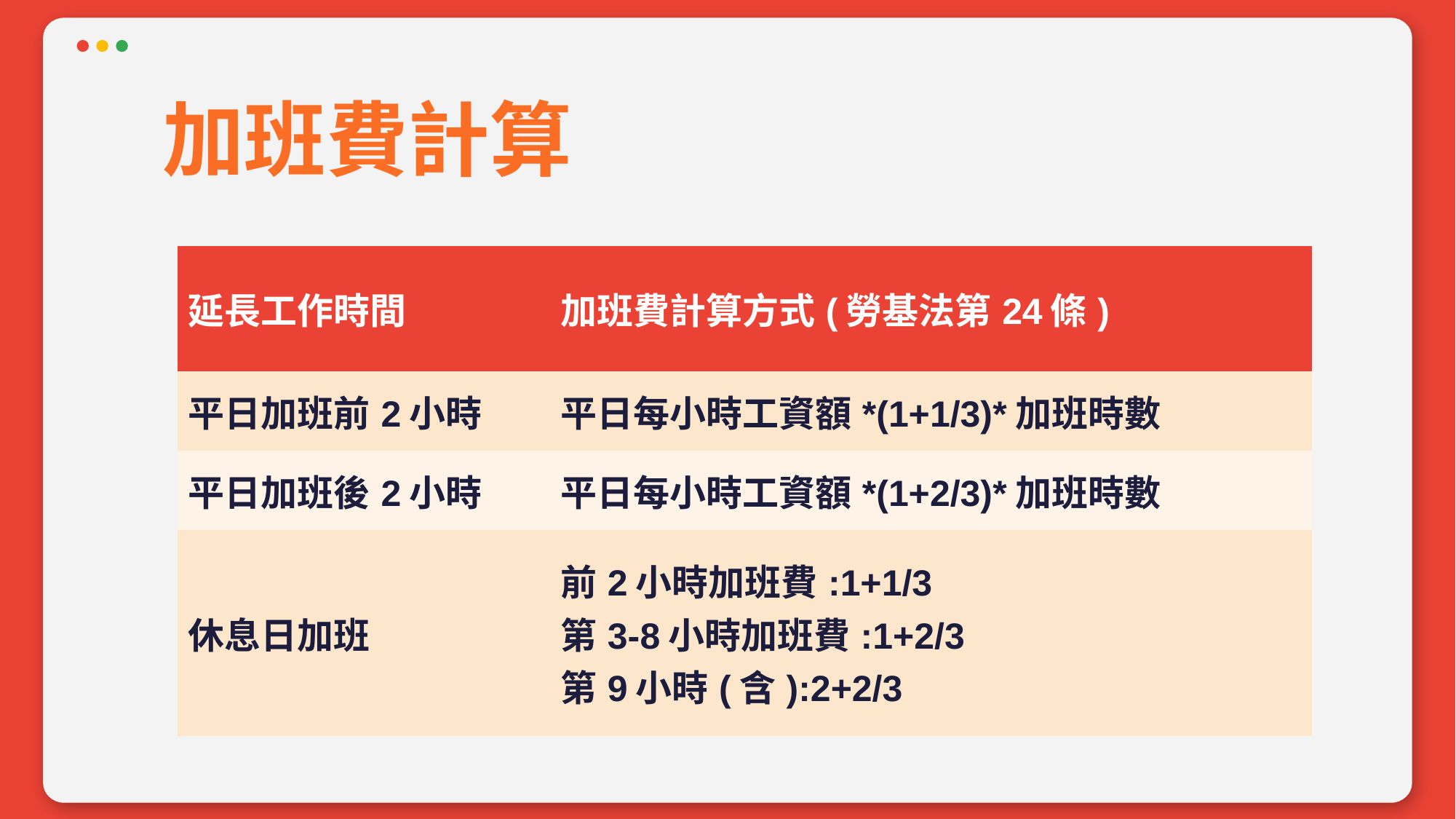

加班費計算
| 延長工作時間 | 加班費計算方式(勞基法第24條) |
| --- | --- |
| 平日加班前2小時 | 平日每小時工資額\*(1+1/3)\*加班時數 |
| 平日加班後2小時 | 平日每小時工資額\*(1+2/3)\*加班時數 |
| 休息日加班 | 前2小時加班費:1+1/3 第3-8小時加班費:1+2/3 第9小時(含):2+2/3 |